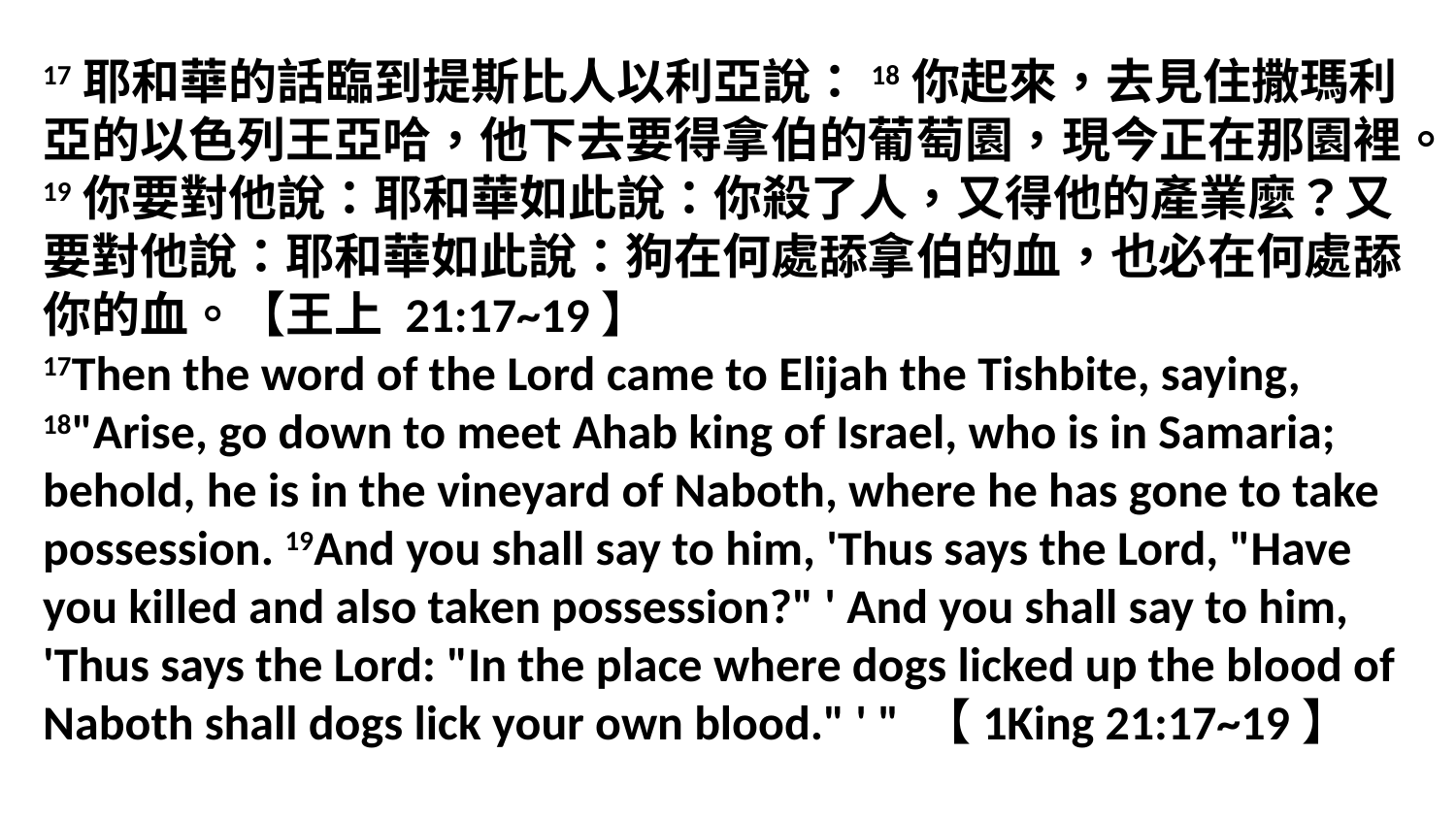

17耶和華的話臨到提斯比人以利亞說：18你起來，去見住撒瑪利亞的以色列王亞哈，他下去要得拿伯的葡萄園，現今正在那園裡。19你要對他說：耶和華如此說：你殺了人，又得他的產業麼？又要對他說：耶和華如此說：狗在何處舔拿伯的血，也必在何處舔你的血。【王上 21:17~19】
17Then the word of the Lord came to Elijah the Tishbite, saying, 18"Arise, go down to meet Ahab king of Israel, who is in Samaria; behold, he is in the vineyard of Naboth, where he has gone to take possession. 19And you shall say to him, 'Thus says the Lord, "Have you killed and also taken possession?" ' And you shall say to him, 'Thus says the Lord: "In the place where dogs licked up the blood of Naboth shall dogs lick your own blood." ' " 【1King 21:17~19】